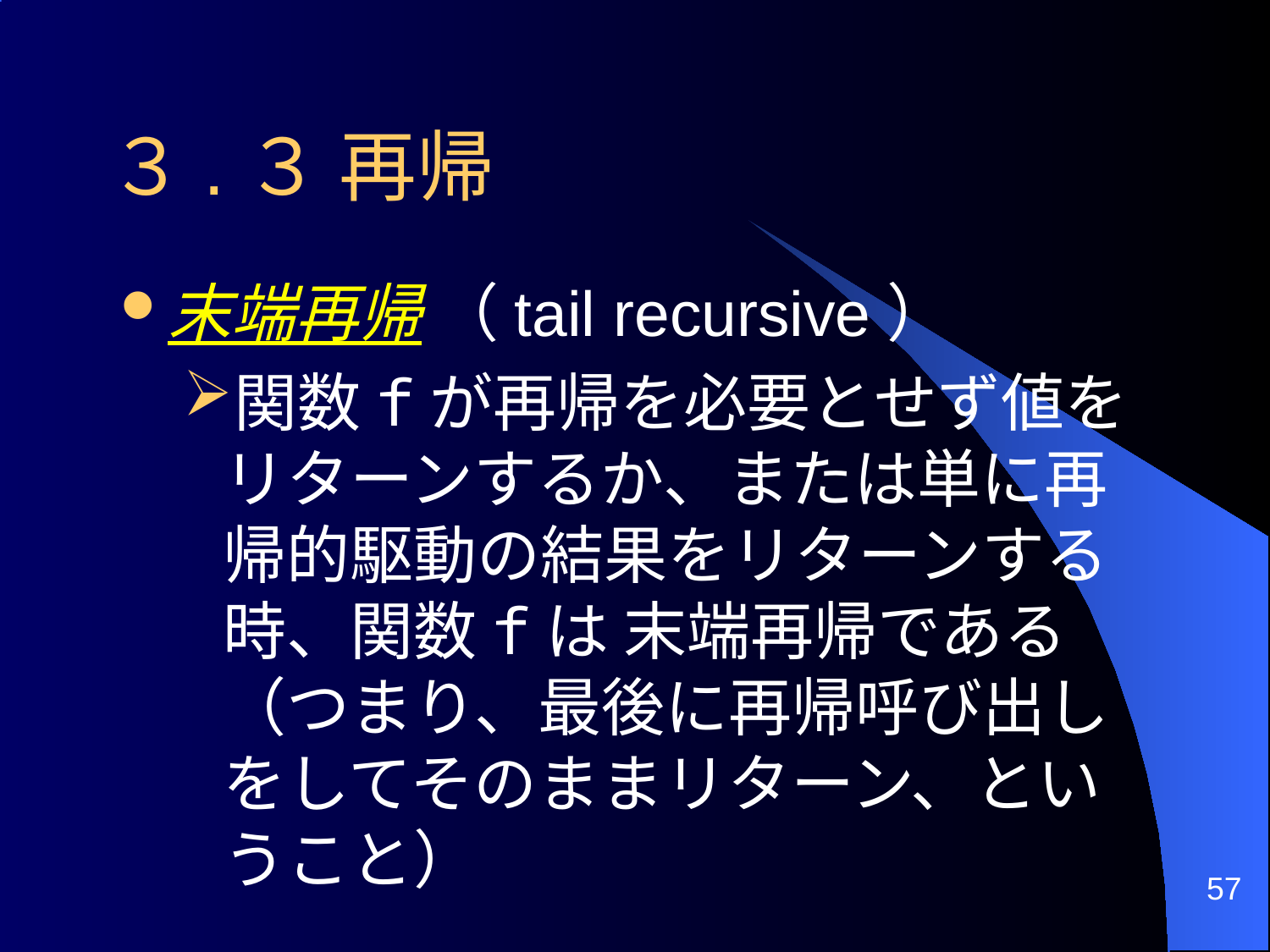

# ３.３ 再帰
末端再帰 （tail recursive）
関数fが再帰を必要とせず値をリターンするか、または単に再帰的駆動の結果をリターンする時、関数fは 末端再帰である
（つまり、最後に再帰呼び出しをしてそのままリターン、ということ）
57